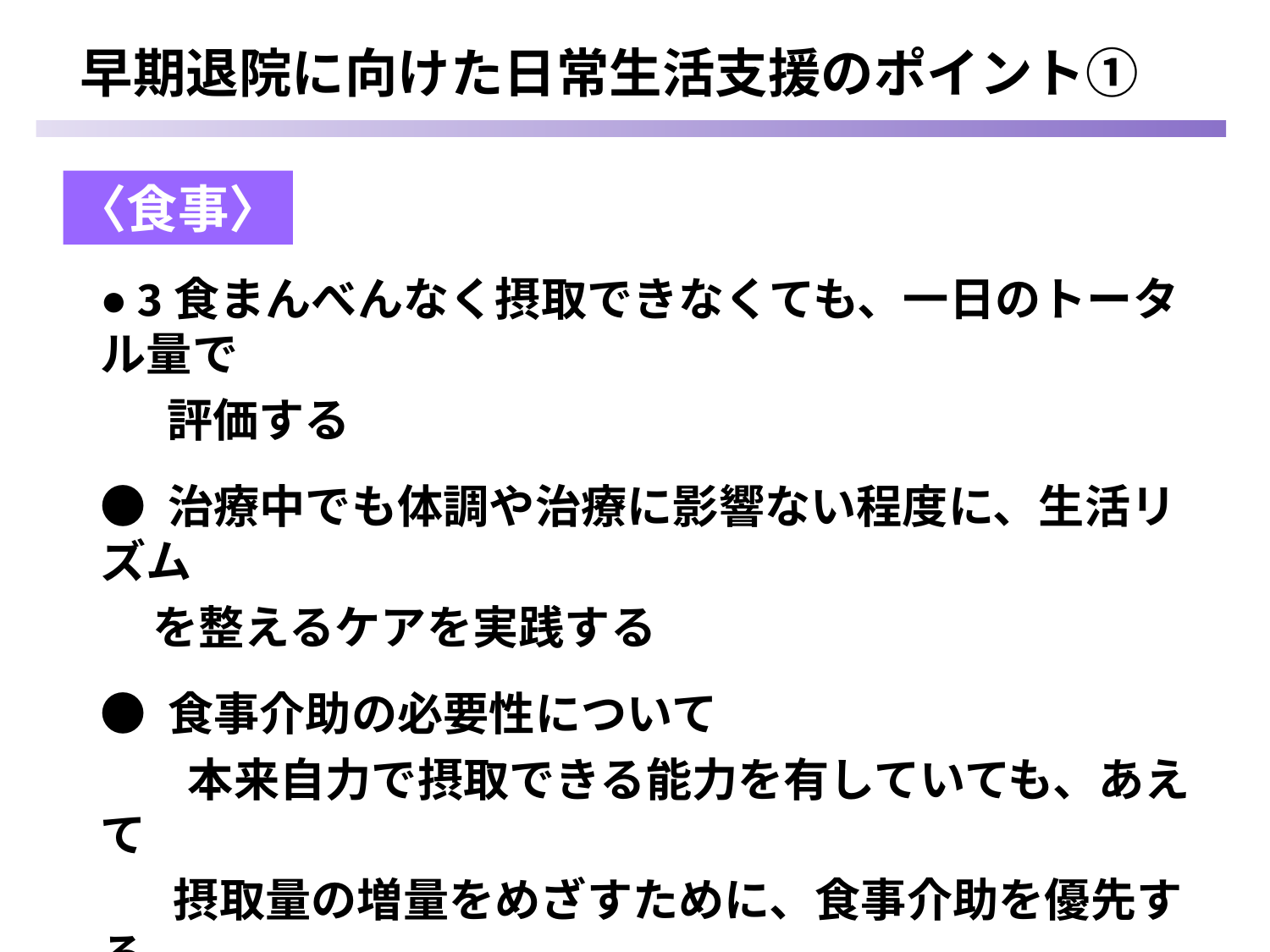

# 早期退院に向けた日常生活支援のポイント①

〈食事〉
● 3食まんべんなく摂取できなくても、一日のトータル量で
　  評価する
● 治療中でも体調や治療に影響ない程度に、生活リズム
    を整えるケアを実践する
● 食事介助の必要性について
　    本来自力で摂取できる能力を有していても、あえて
      摂取量の増量をめざすために、食事介助を優先する
      場合もあることを理解しておく